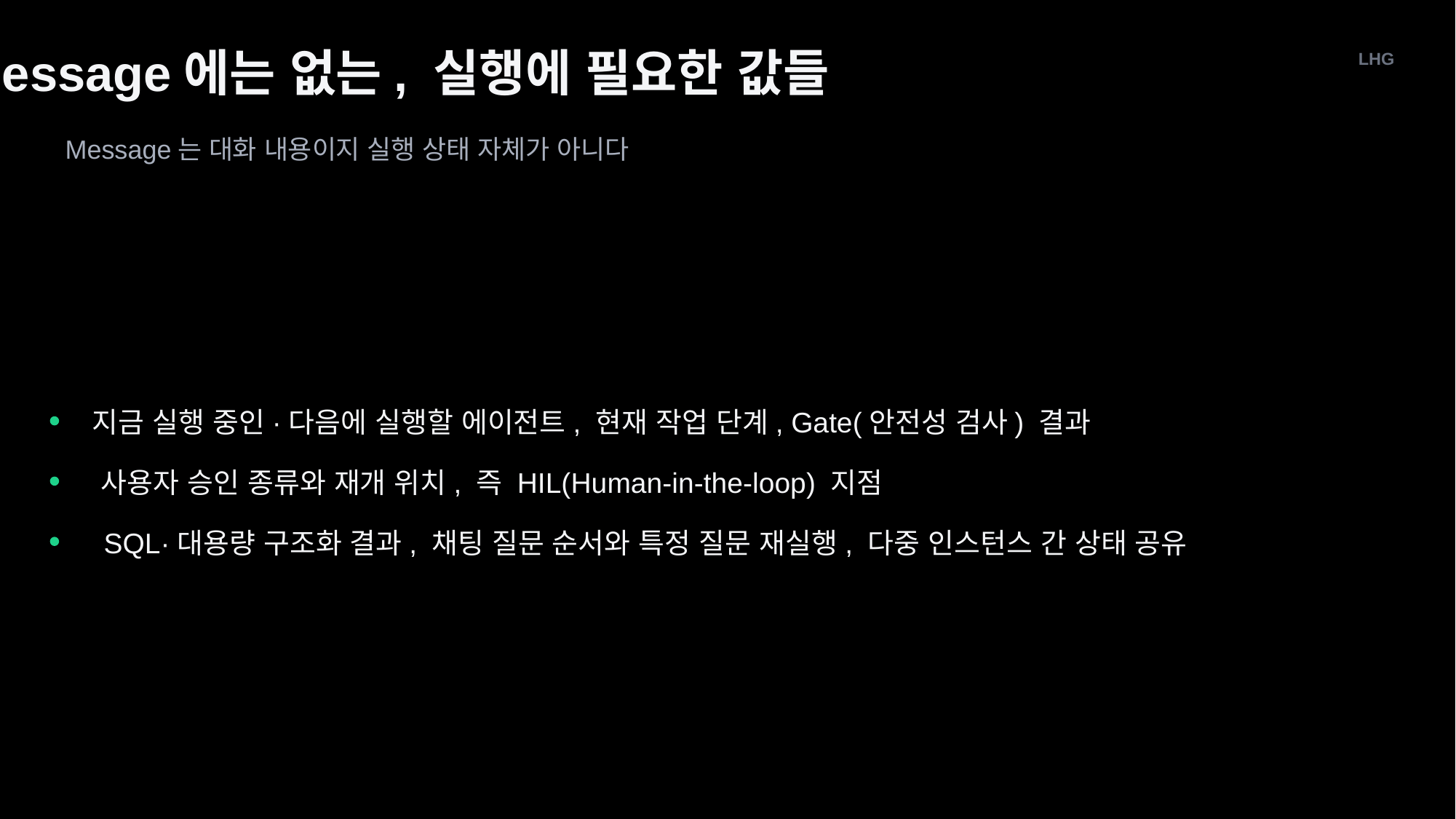

Message에는 없는, 실행에 필요한 값들
LHG
Message는 대화 내용이지 실행 상태 자체가 아니다
지금 실행 중인·다음에 실행할 에이전트, 현재 작업 단계, Gate(안전성 검사) 결과

사용자 승인 종류와 재개 위치, 즉 HIL(Human-in-the-loop) 지점

SQL·대용량 구조화 결과, 채팅 질문 순서와 특정 질문 재실행, 다중 인스턴스 간 상태 공유